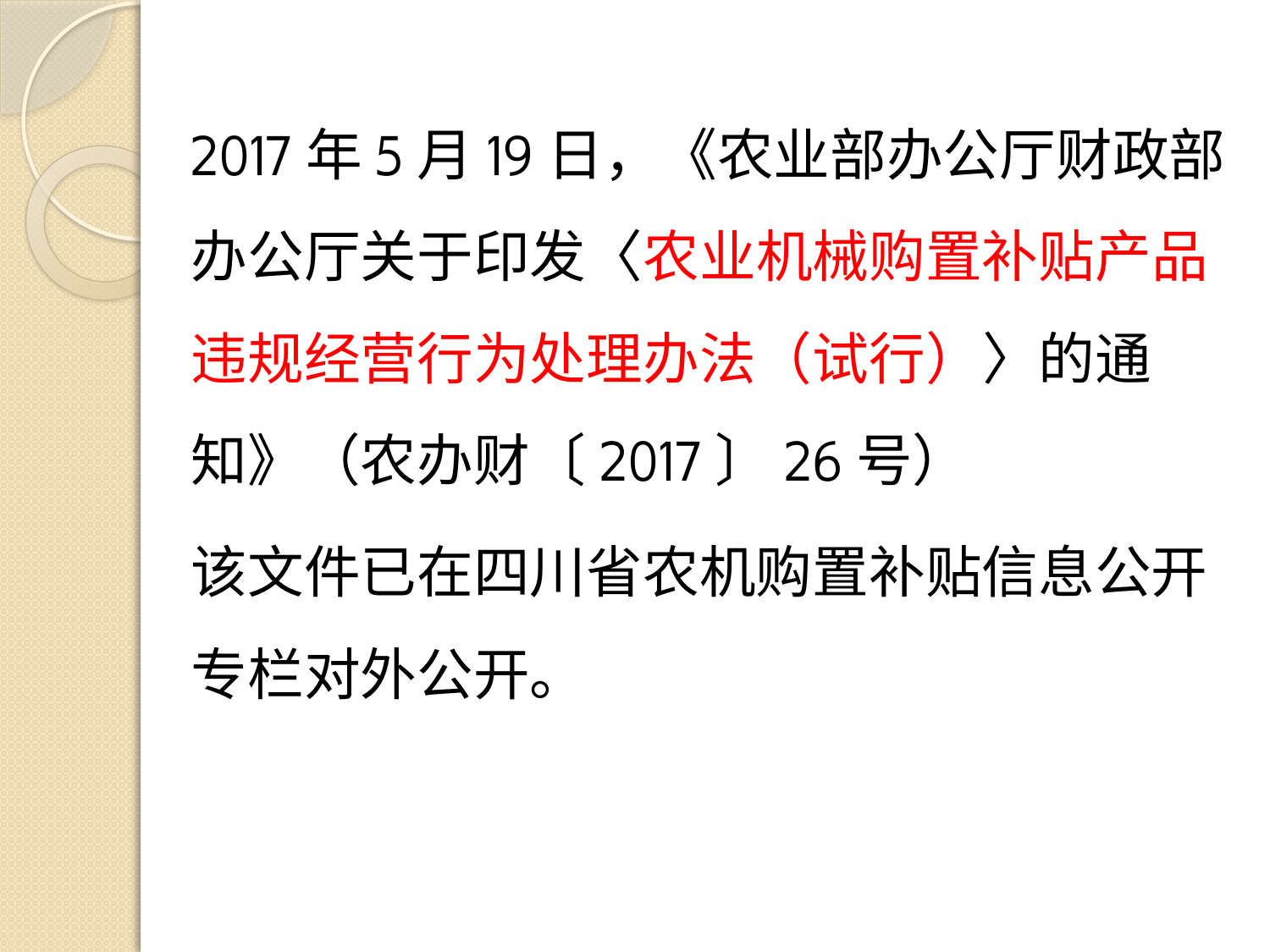

2017年5月19日，《农业部办公厅财政部办公厅关于印发〈农业机械购置补贴产品违规经营行为处理办法（试行）〉的通知》（农办财〔2017〕26号）
该文件已在四川省农机购置补贴信息公开专栏对外公开。